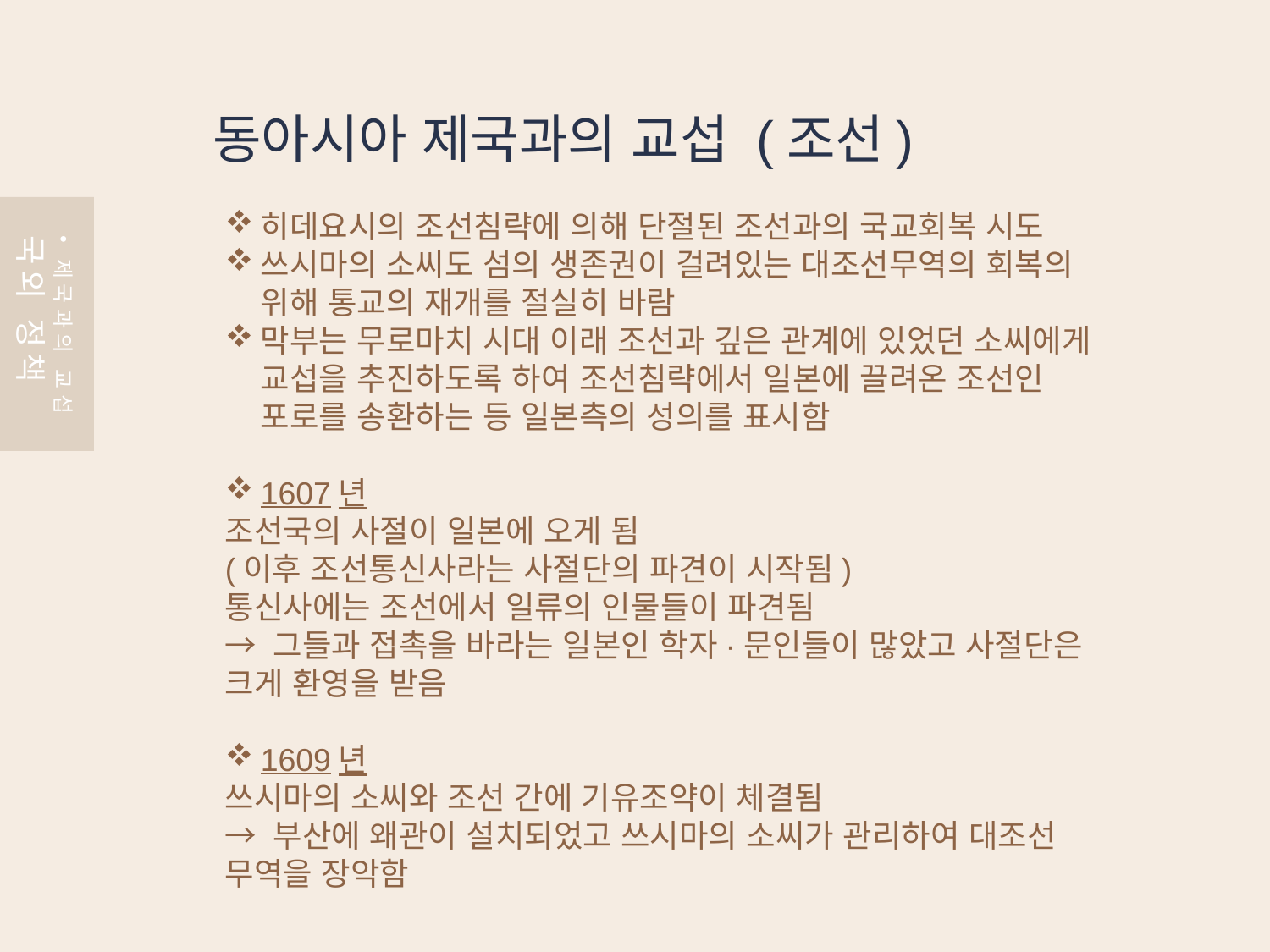

동아시아 제국과의 교섭 (조선)

히데요시의 조선침략에 의해 단절된 조선과의 국교회복 시도
쓰시마의 소씨도 섬의 생존권이 걸려있는 대조선무역의 회복의 위해 통교의 재개를 절실히 바람
막부는 무로마치 시대 이래 조선과 깊은 관계에 있었던 소씨에게 교섭을 추진하도록 하여 조선침략에서 일본에 끌려온 조선인 포로를 송환하는 등 일본측의 성의를 표시함

1607년
조선국의 사절이 일본에 오게 됨
(이후 조선통신사라는 사절단의 파견이 시작됨)
통신사에는 조선에서 일류의 인물들이 파견됨
→ 그들과 접촉을 바라는 일본인 학자·문인들이 많았고 사절단은 크게 환영을 받음

1609년
쓰시마의 소씨와 조선 간에 기유조약이 체결됨
→ 부산에 왜관이 설치되었고 쓰시마의 소씨가 관리하여 대조선 무역을 장악함
제국과의 교섭
국외 정책